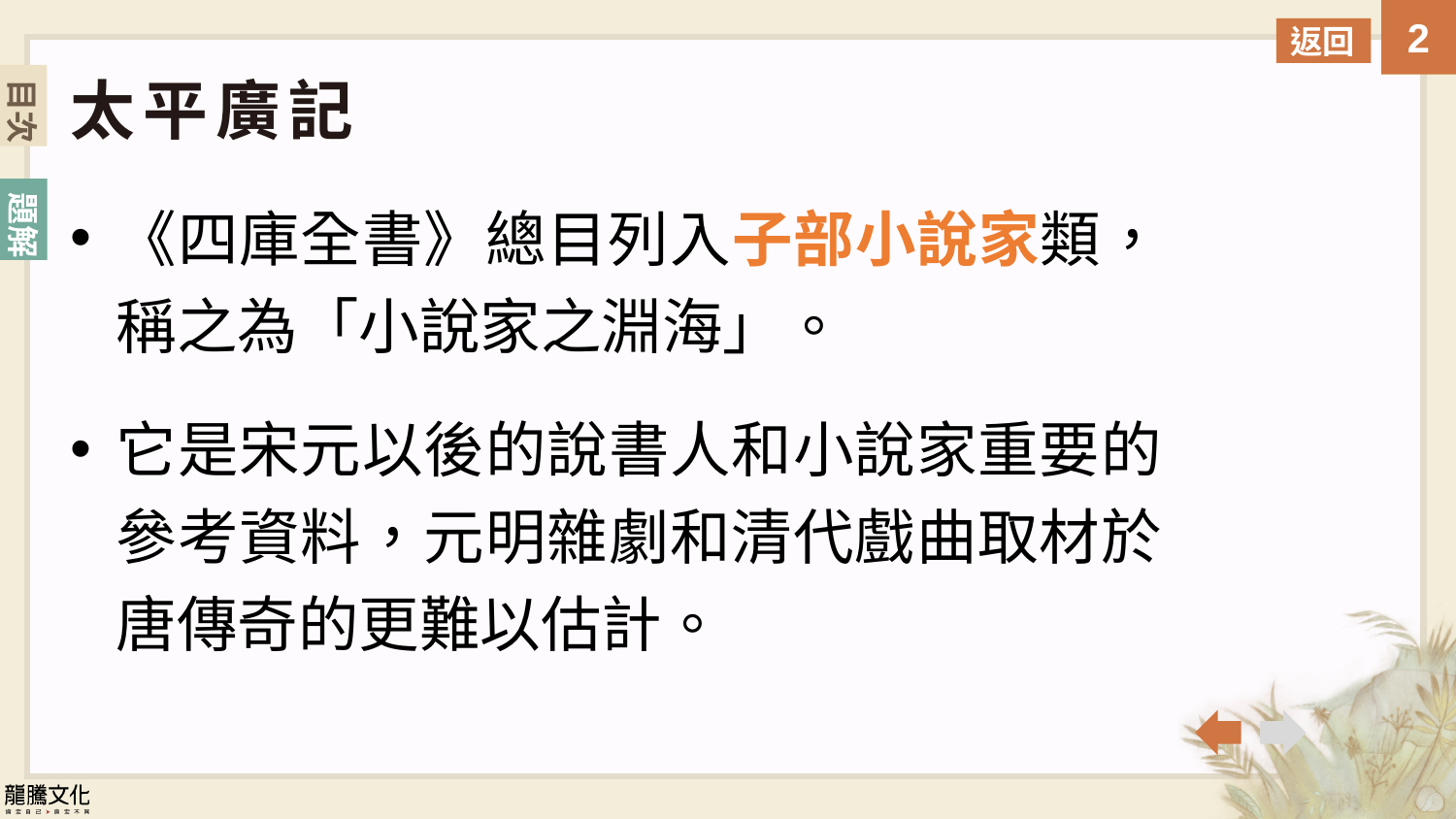

返回
太平廣記
《四庫全書》總目列入子部小說家類，稱之為「小說家之淵海」。
它是宋元以後的說書人和小說家重要的參考資料，元明雜劇和清代戲曲取材於唐傳奇的更難以估計。